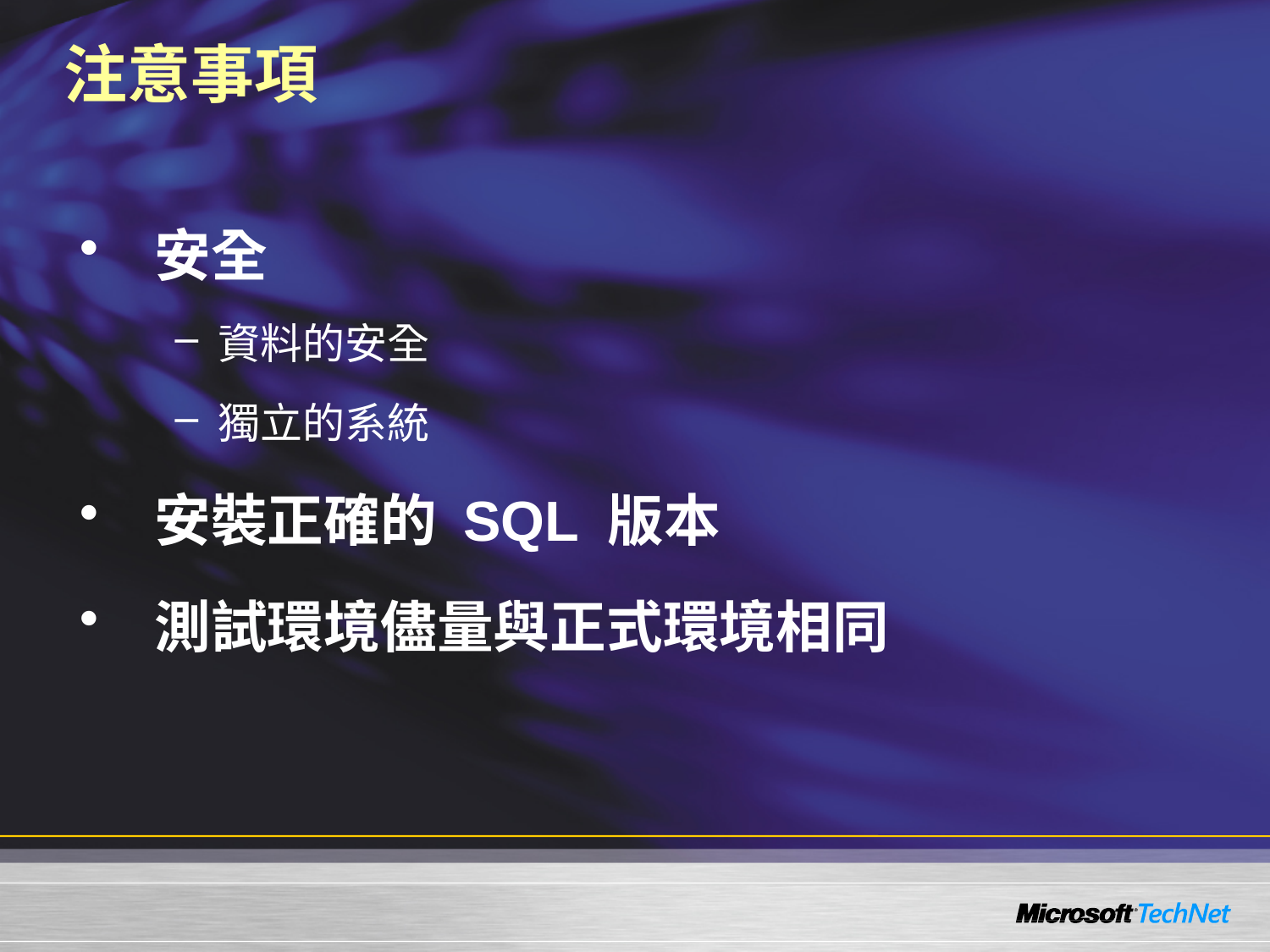

# 注意事項
 安全
 資料的安全
 獨立的系統
 安裝正確的 SQL 版本
 測試環境儘量與正式環境相同